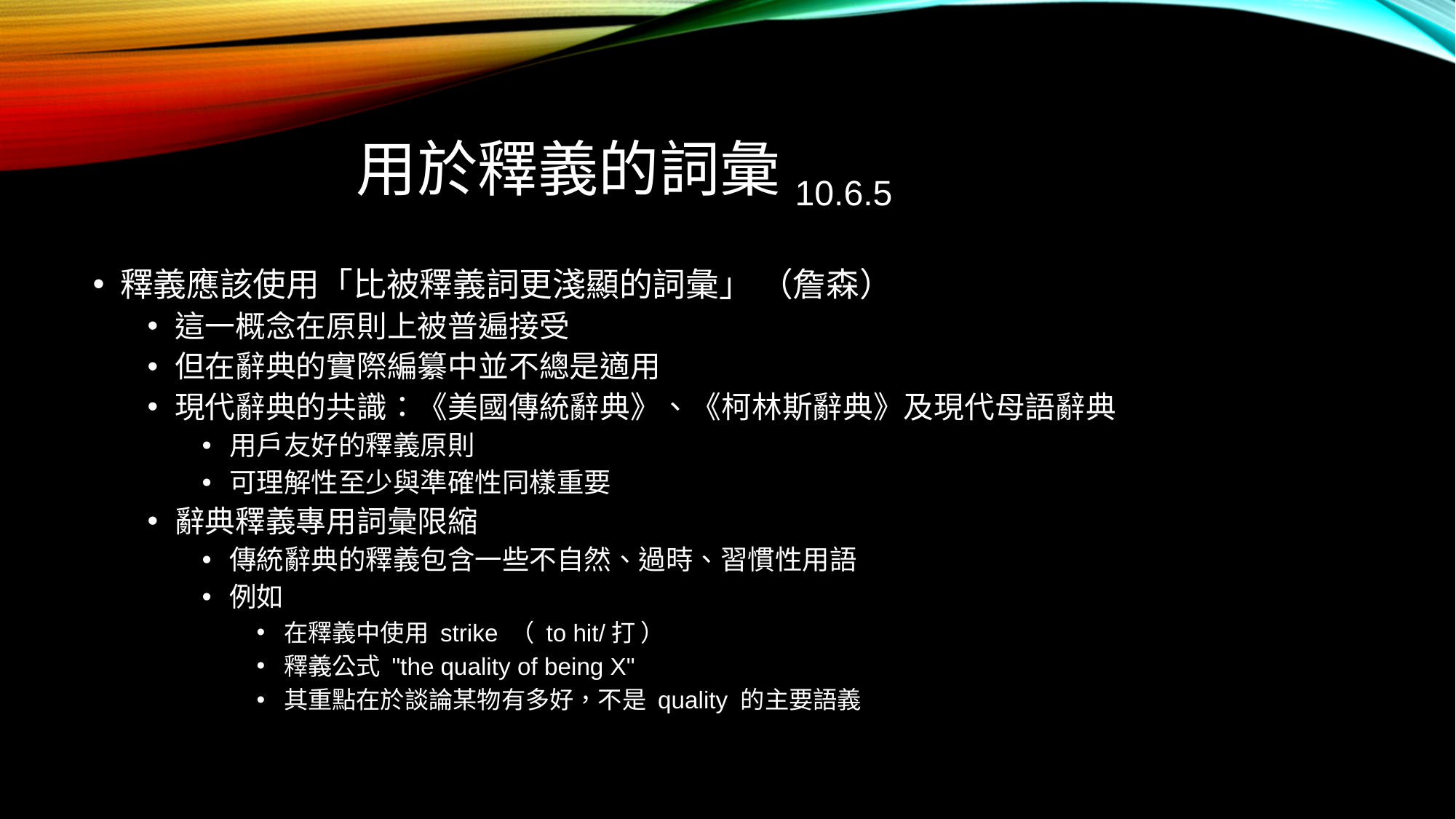

# 用於釋義的詞彙10.6.5
釋義應該使用「比被釋義詞更淺顯的詞彙」 （詹森）
這一概念在原則上被普遍接受
但在辭典的實際編纂中並不總是適用
現代辭典的共識：《美國傳統辭典》、《柯林斯辭典》及現代母語辭典
用戶友好的釋義原則
可理解性至少與準確性同樣重要
辭典釋義專用詞彙限縮
傳統辭典的釋義包含一些不自然、過時、習慣性用語
例如
在釋義中使用 strike （ to hit/打 ）
釋義公式 "the quality of being X"
其重點在於談論某物有多好，不是 quality 的主要語義